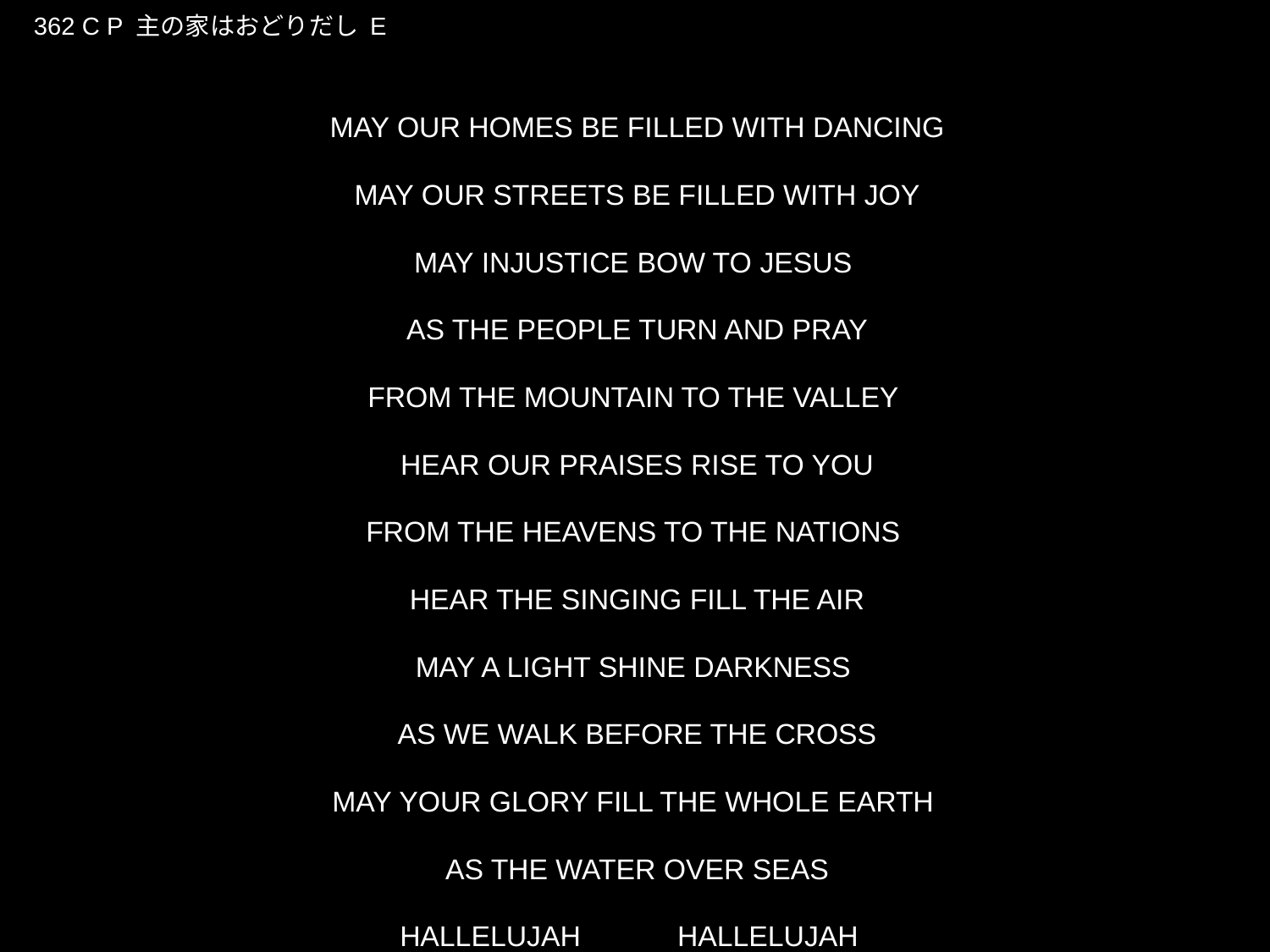

しゅのいえはおどりだし
★P
362 C P 主の家はおどりだし E
MAY OUR HOMES BE FILLED WITH DANCING
MAY OUR STREETS BE FILLED WITH JOY
MAY INJUSTICE BOW TO JESUS
AS THE PEOPLE TURN AND PRAY
FROM THE MOUNTAIN TO THE VALLEY
HEAR OUR PRAISES RISE TO YOU
FROM THE HEAVENS TO THE NATIONS
HEAR THE SINGING FILL THE AIR
MAY A LIGHT SHINE DARKNESS
AS WE WALK BEFORE THE CROSS
MAY YOUR GLORY FILL THE WHOLE EARTH
AS THE WATER OVER SEAS
HALLELUJAH  　　HALLELUJAH
HALLELUJAH  　　HALLELUJAH
★４